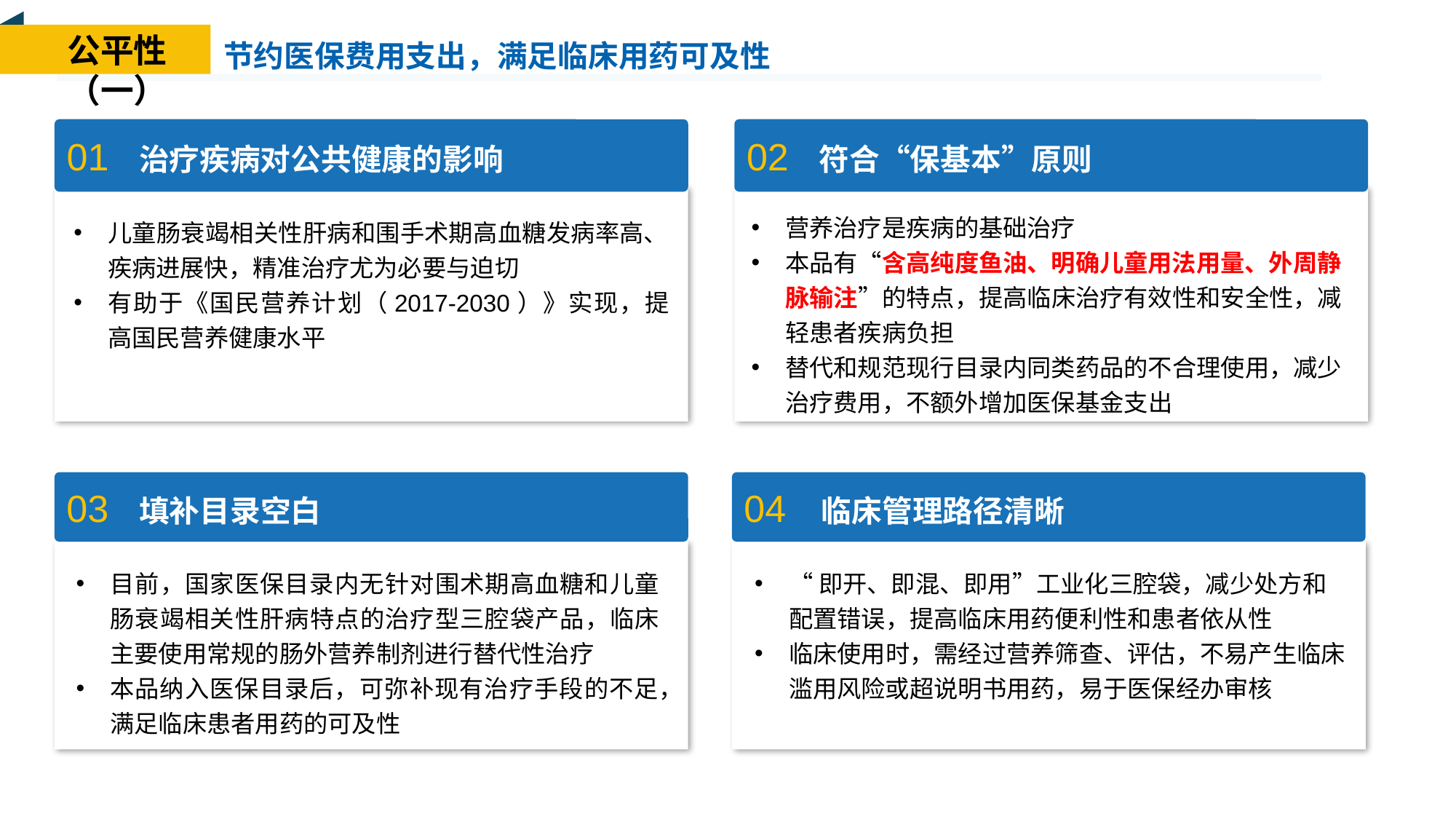

节约医保费用支出，满足临床用药可及性
公平性（一）

02  符合“保基本”原则
01  治疗疾病对公共健康的影响

营养治疗是疾病的基础治疗
本品有“含高纯度鱼油、明确儿童用法用量、外周静脉输注”的特点，提高临床治疗有效性和安全性，减轻患者疾病负担
替代和规范现行目录内同类药品的不合理使用，减少治疗费用，不额外增加医保基金支出
儿童肠衰竭相关性肝病和围手术期高血糖发病率高、疾病进展快，精准治疗尤为必要与迫切
有助于《国民营养计划（2017-2030）》实现，提高国民营养健康水平
03  填补目录空白
04   临床管理路径清晰

目前，国家医保目录内无针对围术期高血糖和儿童肠衰竭相关性肝病特点的治疗型三腔袋产品，临床主要使用常规的肠外营养制剂进行替代性治疗
本品纳入医保目录后，可弥补现有治疗手段的不足，满足临床患者用药的可及性
“即开、即混、即用”工业化三腔袋，减少处方和配置错误，提高临床用药便利性和患者依从性
临床使用时，需经过营养筛查、评估，不易产生临床滥用风险或超说明书用药，易于医保经办审核